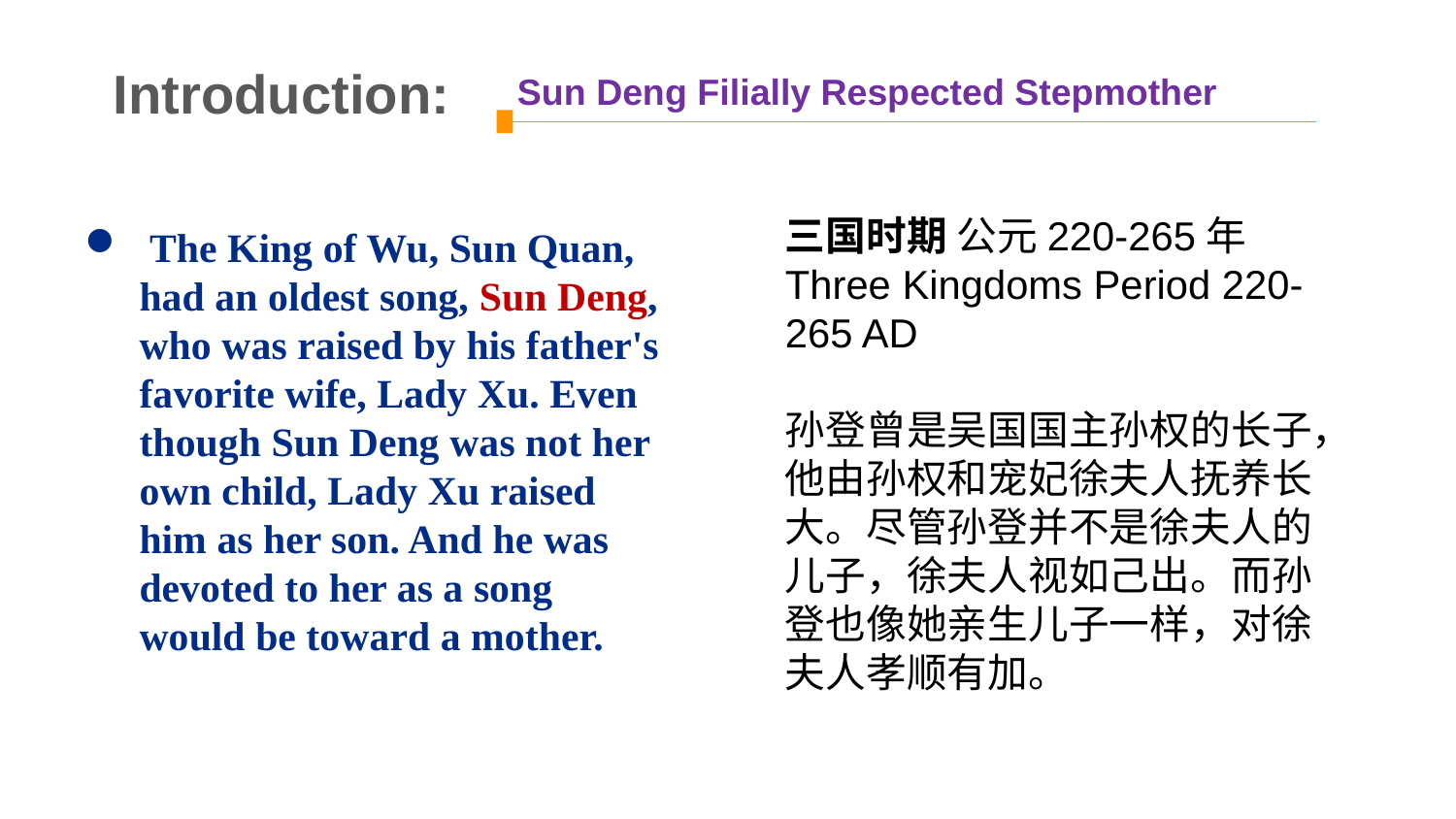

Introduction:
Sun Deng Filially Respected Stepmother

三国时期 公元220-265年
Three Kingdoms Period 220-265 AD

孙登曾是吴国国主孙权的长子，他由孙权和宠妃徐夫人抚养长大。尽管孙登并不是徐夫人的儿子，徐夫人视如己出。而孙登也像她亲生儿子一样，对徐夫人孝顺有加。

 The King of Wu, Sun Quan, had an oldest song, Sun Deng, who was raised by his father's favorite wife, Lady Xu. Even though Sun Deng was not her own child, Lady Xu raised him as her son. And he was devoted to her as a song would be toward a mother.
Chapter 2   Communication Between Cultures: Verbal Communication